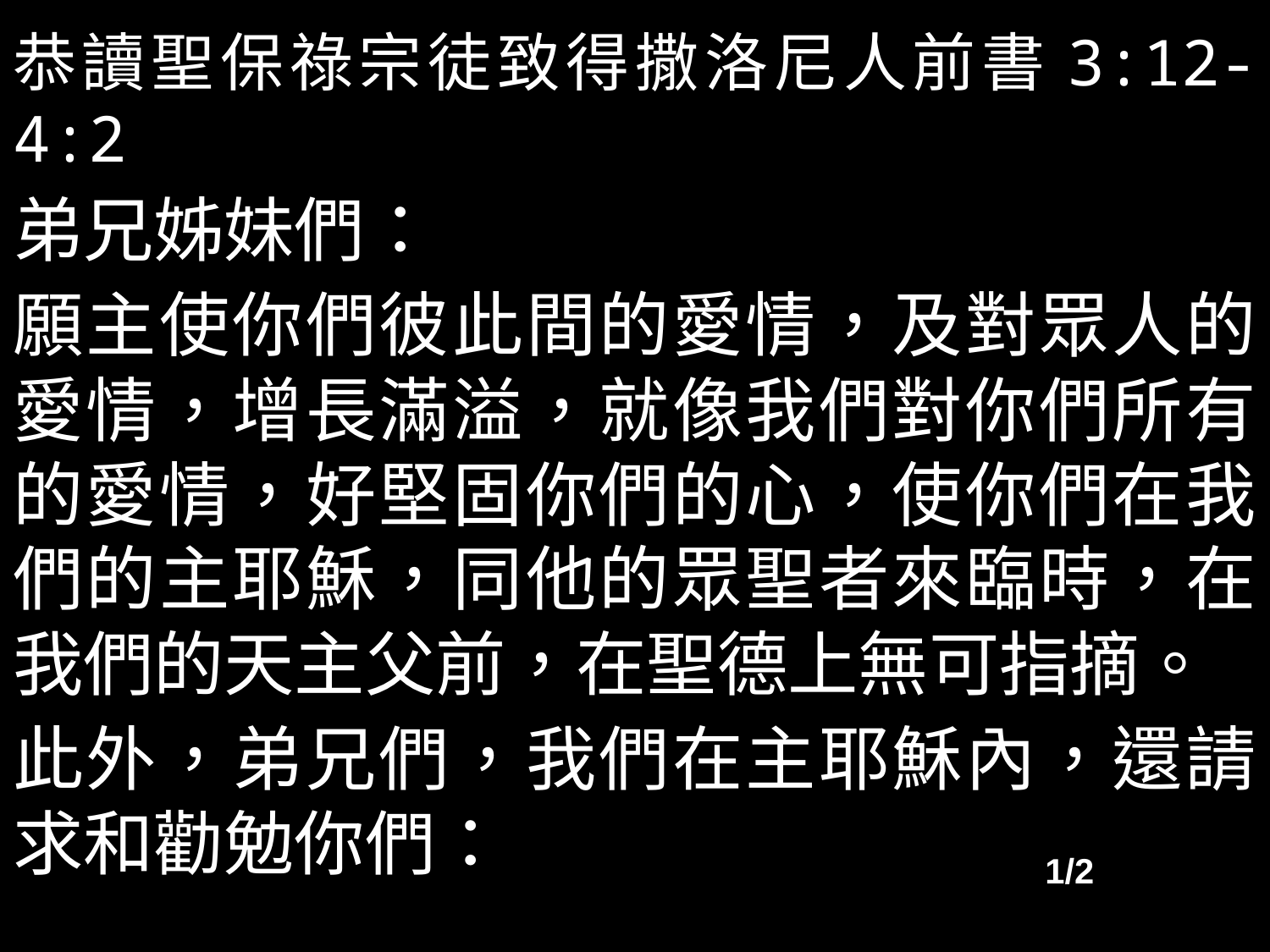

恭讀聖保祿宗徒致得撒洛尼人前書3:12-4:2
弟兄姊妹們：
願主使你們彼此間的愛情，及對眾人的愛情，增長滿溢，就像我們對你們所有的愛情，好堅固你們的心，使你們在我們的主耶穌，同他的眾聖者來臨時，在我們的天主父前，在聖德上無可指摘。
此外，弟兄們，我們在主耶穌內，還請求和勸勉你們：
1/2